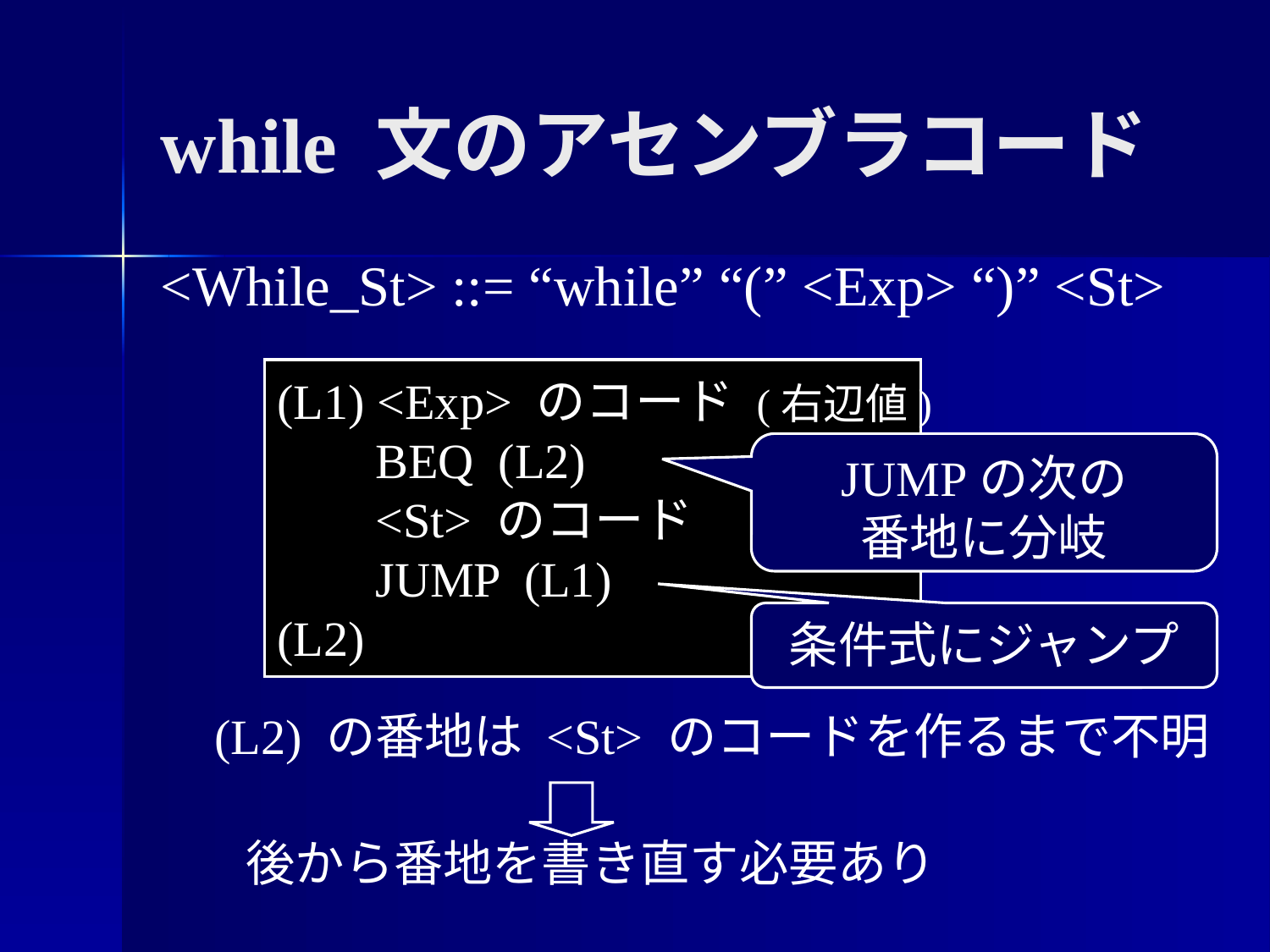

while 文のアセンブラコード
<While_St> ::= “while” “(” <Exp> “)” <St>
(L1) <Exp> のコード (右辺値)
        BEQ  (L2)
        <St> のコード
        JUMP  (L1)
(L2)
JUMPの次の
番地に分岐
条件式にジャンプ
(L2) の番地は <St> のコードを作るまで不明

後から番地を書き直す必要あり